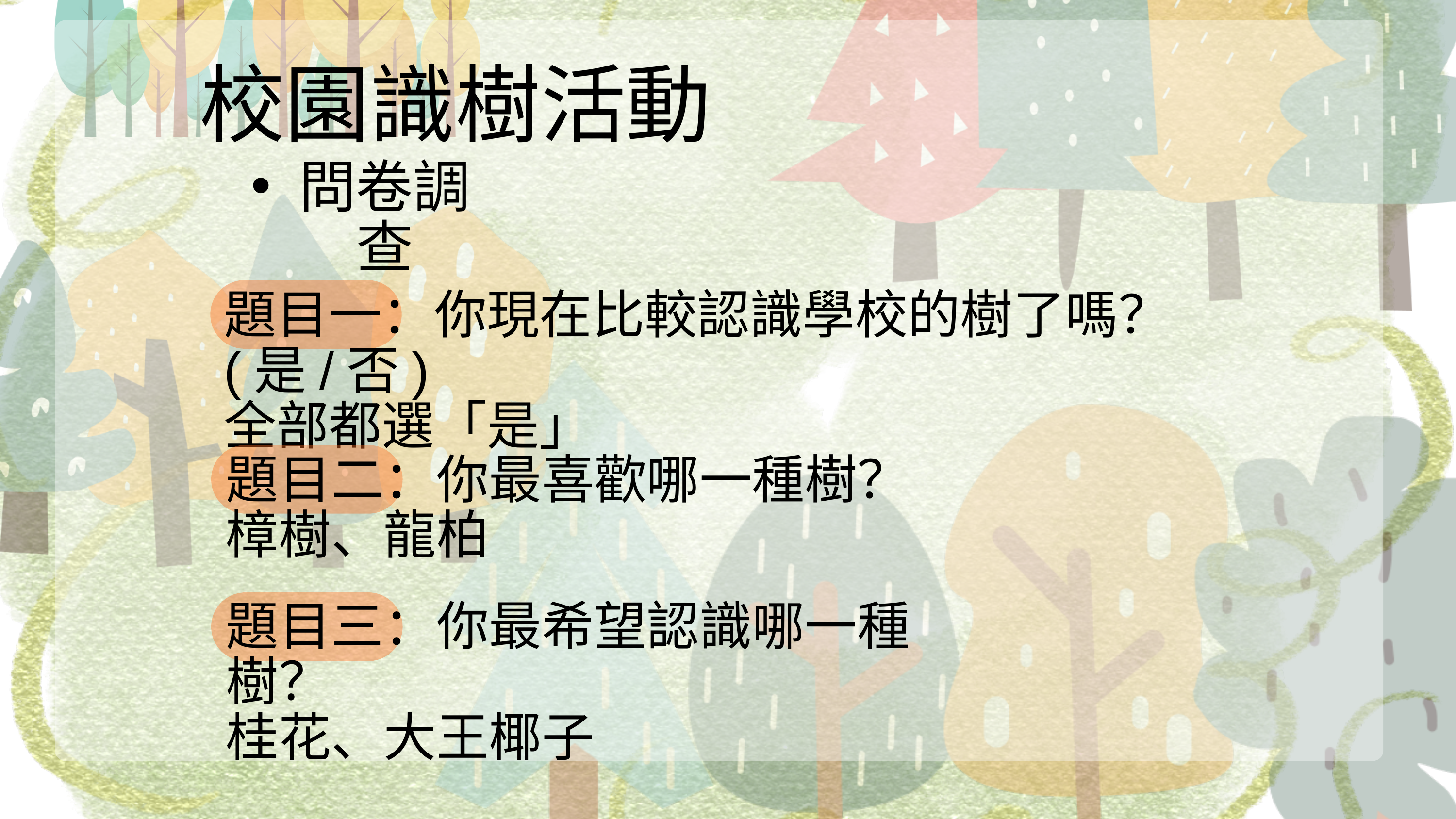

校園識樹活動
問卷調查

題目一：你現在比較認識學校的樹了嗎？(是/否)
全部都選「是」

題目二：你最喜歡哪一種樹？
樟樹、龍柏

題目三：你最希望認識哪一種樹？
桂花、大王椰子